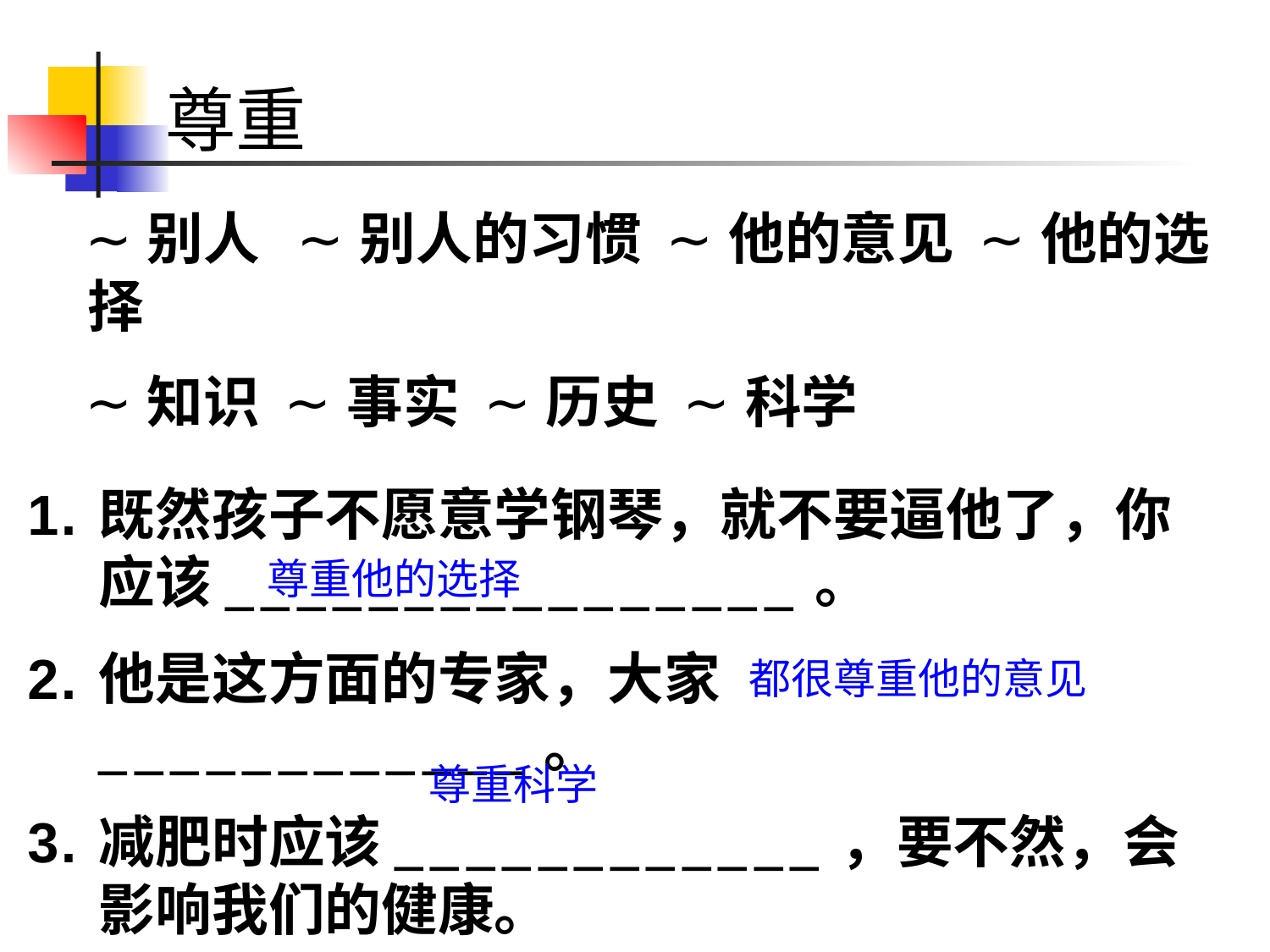

# 尊重
~别人  ~别人的习惯 ~他的意见 ~他的选择
~知识 ~事实 ~历史 ~科学
既然孩子不愿意学钢琴，就不要逼他了，你应该________________。
他是这方面的专家，大家____________。
减肥时应该____________，要不然，会影响我们的健康。
尊重他的选择
都很尊重他的意见
尊重科学